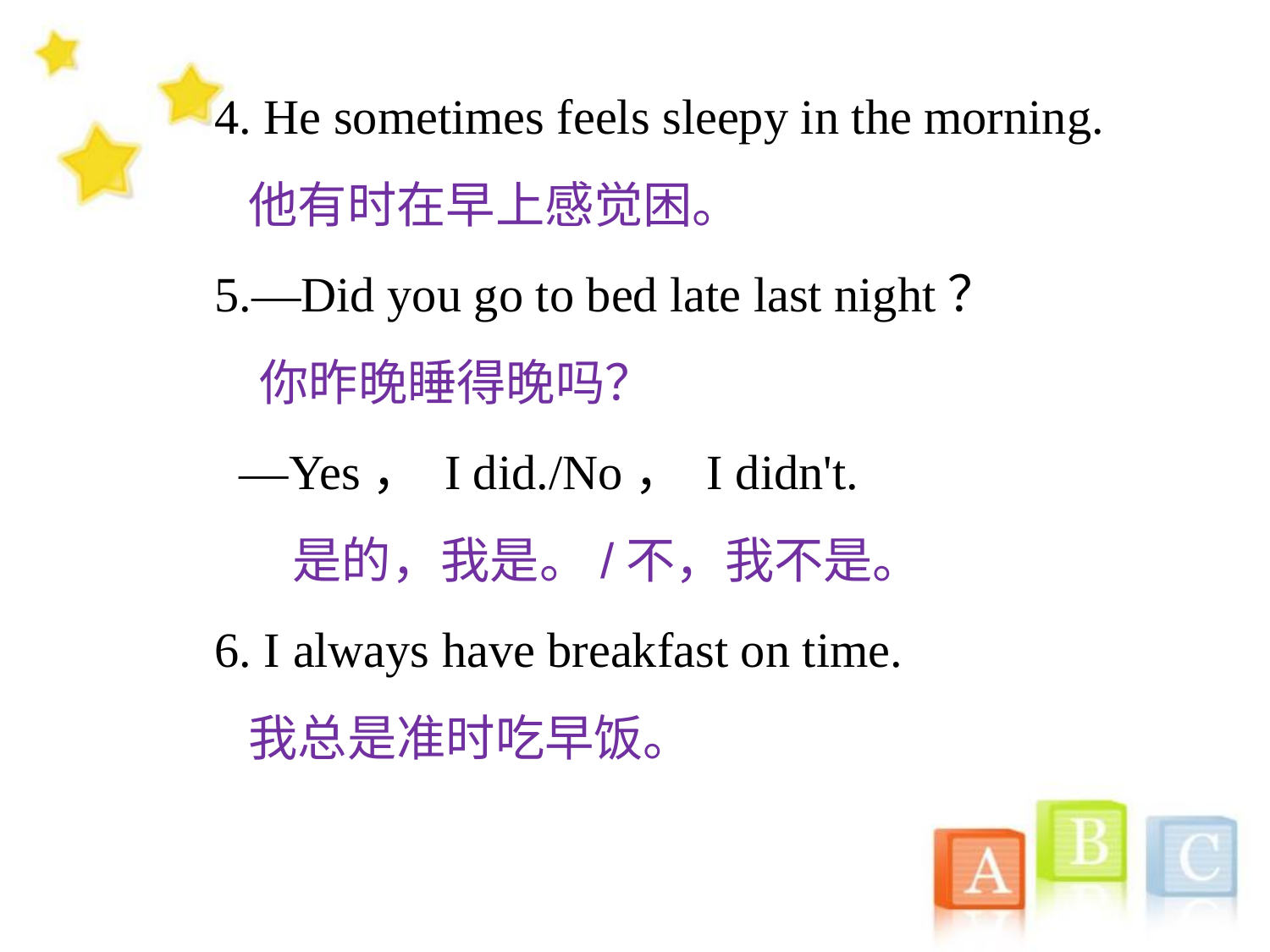

4. He sometimes feels sleepy in the morning.
  他有时在早上感觉困。
5.—Did you go to bed late last night？
   你昨晚睡得晚吗？
  —Yes， I did./No， I didn't.
      是的，我是。/不，我不是。
6. I always have breakfast on time.
  我总是准时吃早饭。